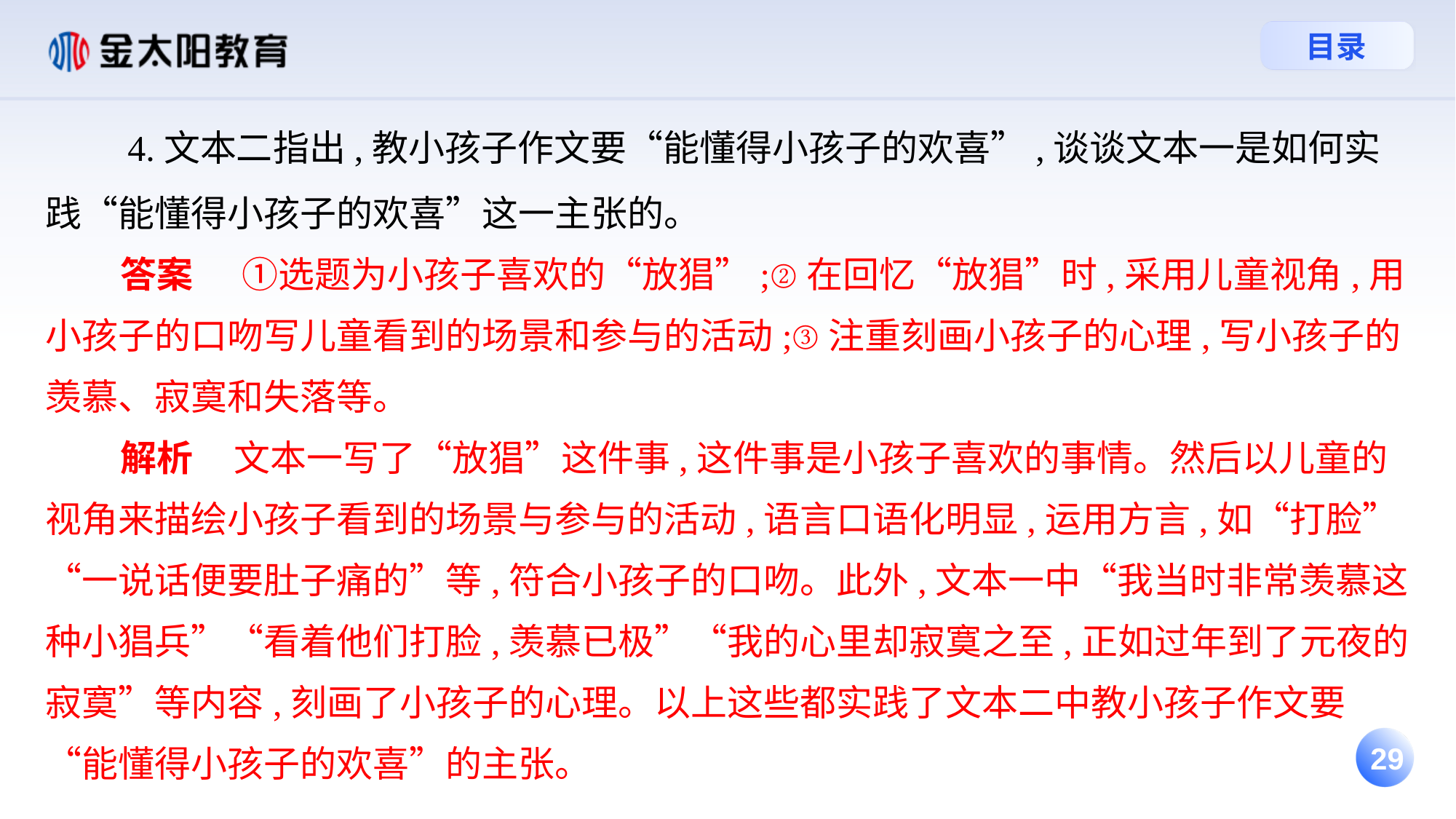

4.文本二指出,教小孩子作文要“能懂得小孩子的欢喜”,谈谈文本一是如何实践“能懂得小孩子的欢喜”这一主张的。
        答案      ①选题为小孩子喜欢的“放猖”;②在回忆“放猖”时,采用儿童视角,用小孩子的口吻写儿童看到的场景和参与的活动;③注重刻画小孩子的心理,写小孩子的羡慕、寂寞和失落等。
        解析     文本一写了“放猖”这件事,这件事是小孩子喜欢的事情。然后以儿童的视角来描绘小孩子看到的场景与参与的活动,语言口语化明显,运用方言,如“打脸”“一说话便要肚子痛的”等,符合小孩子的口吻。此外,文本一中“我当时非常羡慕这种小猖兵”“看着他们打脸,羡慕已极”“我的心里却寂寞之至,正如过年到了元夜的寂寞”等内容,刻画了小孩子的心理。以上这些都实践了文本二中教小孩子作文要“能懂得小孩子的欢喜”的主张。